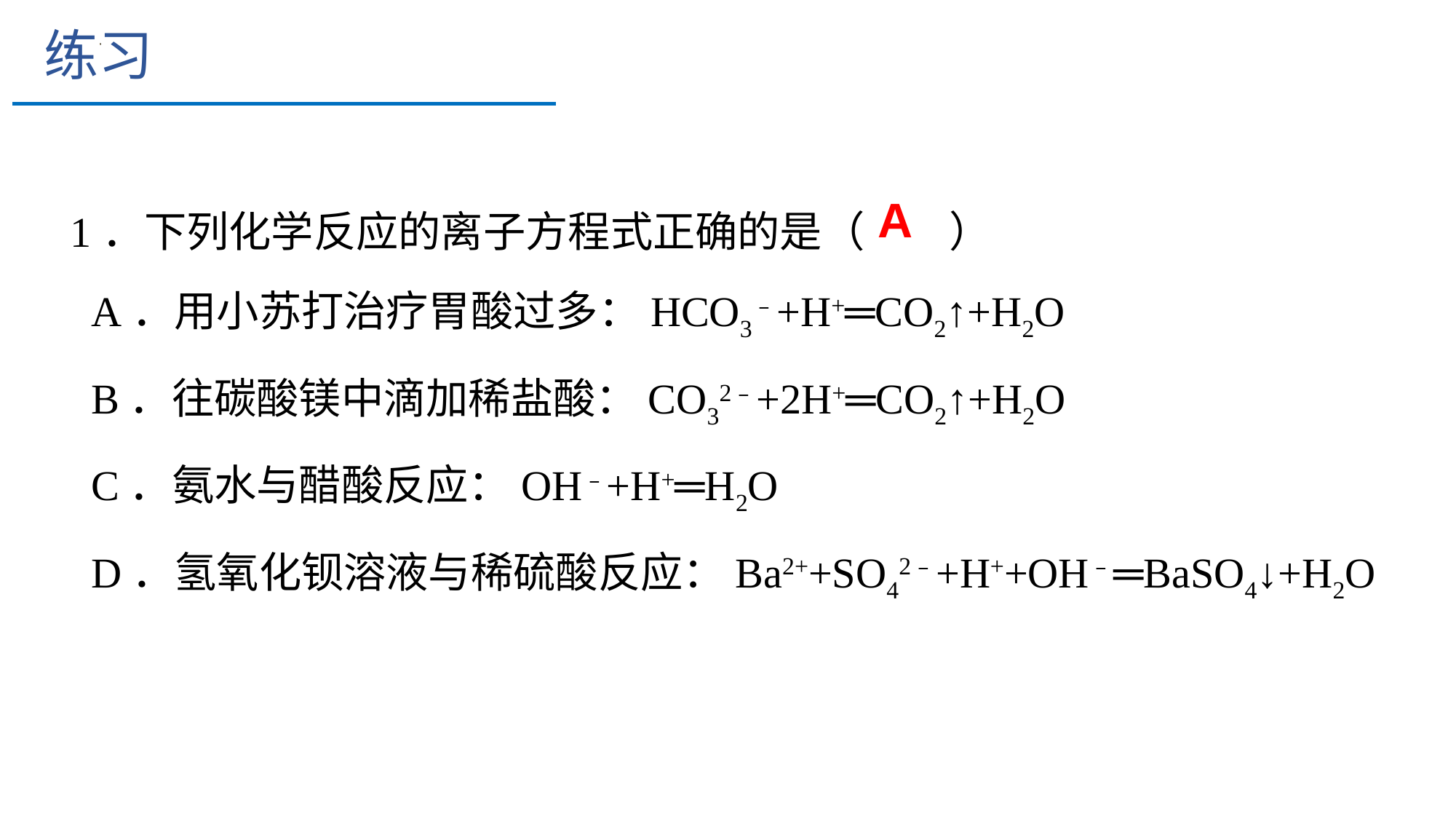

练习
1．下列化学反应的离子方程式正确的是（　　）
A．用小苏打治疗胃酸过多：HCO3﹣+H+═CO2↑+H2O
B．往碳酸镁中滴加稀盐酸：CO32﹣+2H+═CO2↑+H2O
C．氨水与醋酸反应：OH﹣+H+═H2O
D．氢氧化钡溶液与稀硫酸反应：Ba2++SO42﹣+H++OH﹣═BaSO4↓+H2O
A